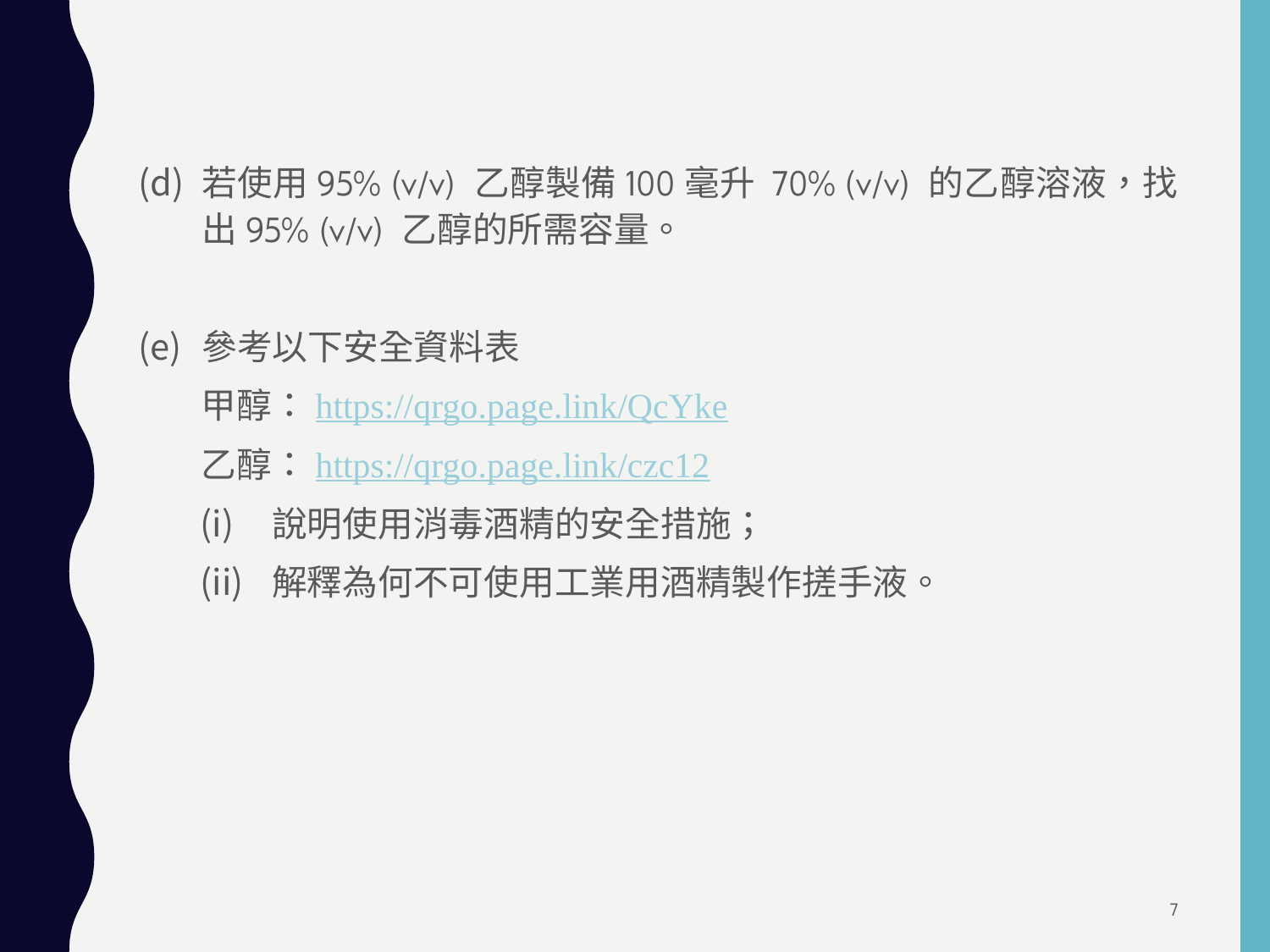

若使用95% (v/v) 乙醇製備100毫升 70% (v/v) 的乙醇溶液，找出95% (v/v) 乙醇的所需容量。

參考以下安全資料表
甲醇：https://qrgo.page.link/QcYke
乙醇：https://qrgo.page.link/czc12
說明使用消毒酒精的安全措施；
解釋為何不可使用工業用酒精製作搓手液。

7